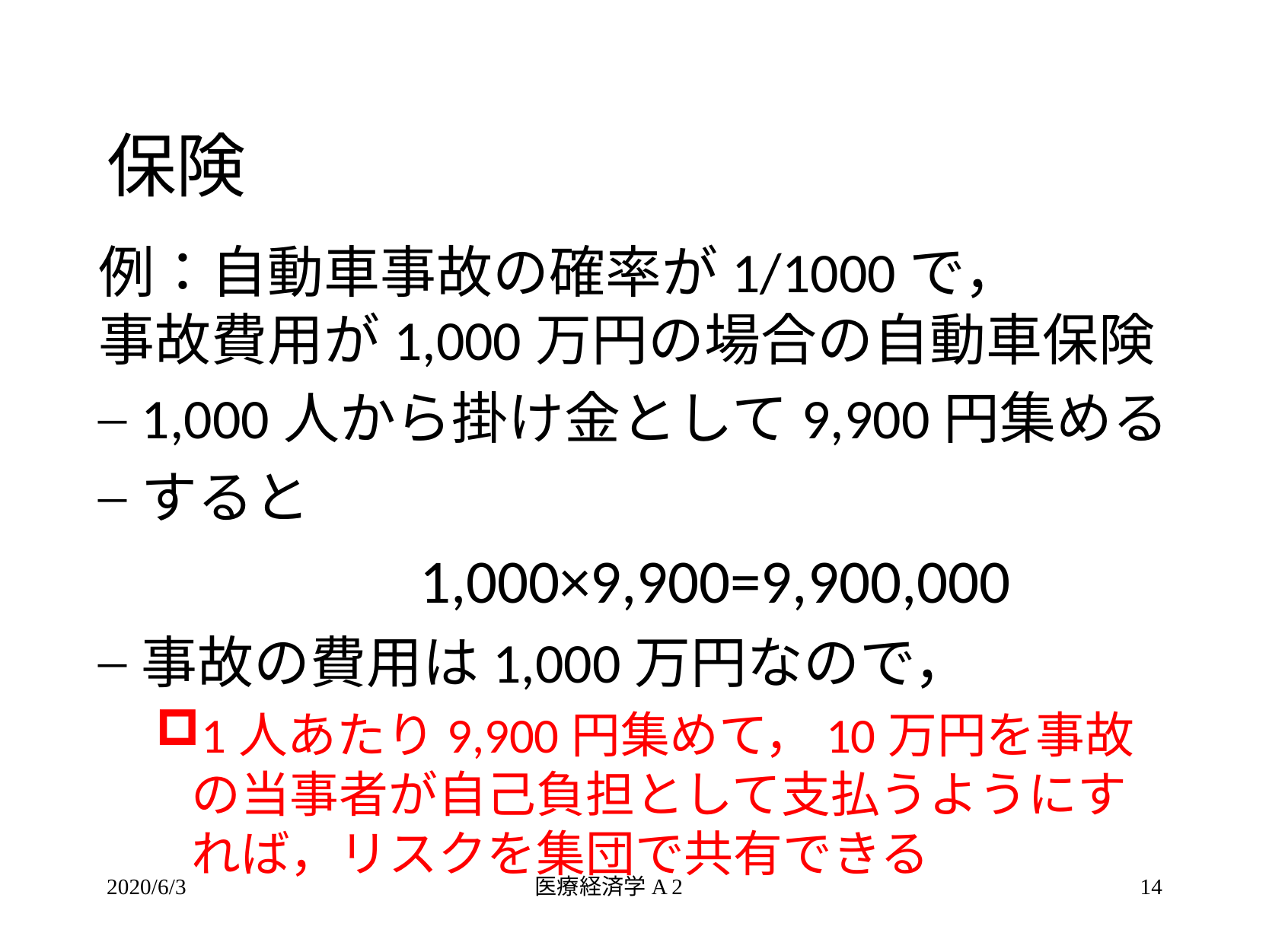

保険
例：自動車事故の確率が1/1000で，
事故費用が1,000万円の場合の自動車保険
1,000人から掛け金として9,900円集める
すると
			1,000×9,900=9,900,000
事故の費用は1,000万円なので，
1人あたり9,900円集めて，10万円を事故の当事者が自己負担として支払うようにすれば，リスクを集団で共有できる
2020/6/3
医療経済学A 2
14